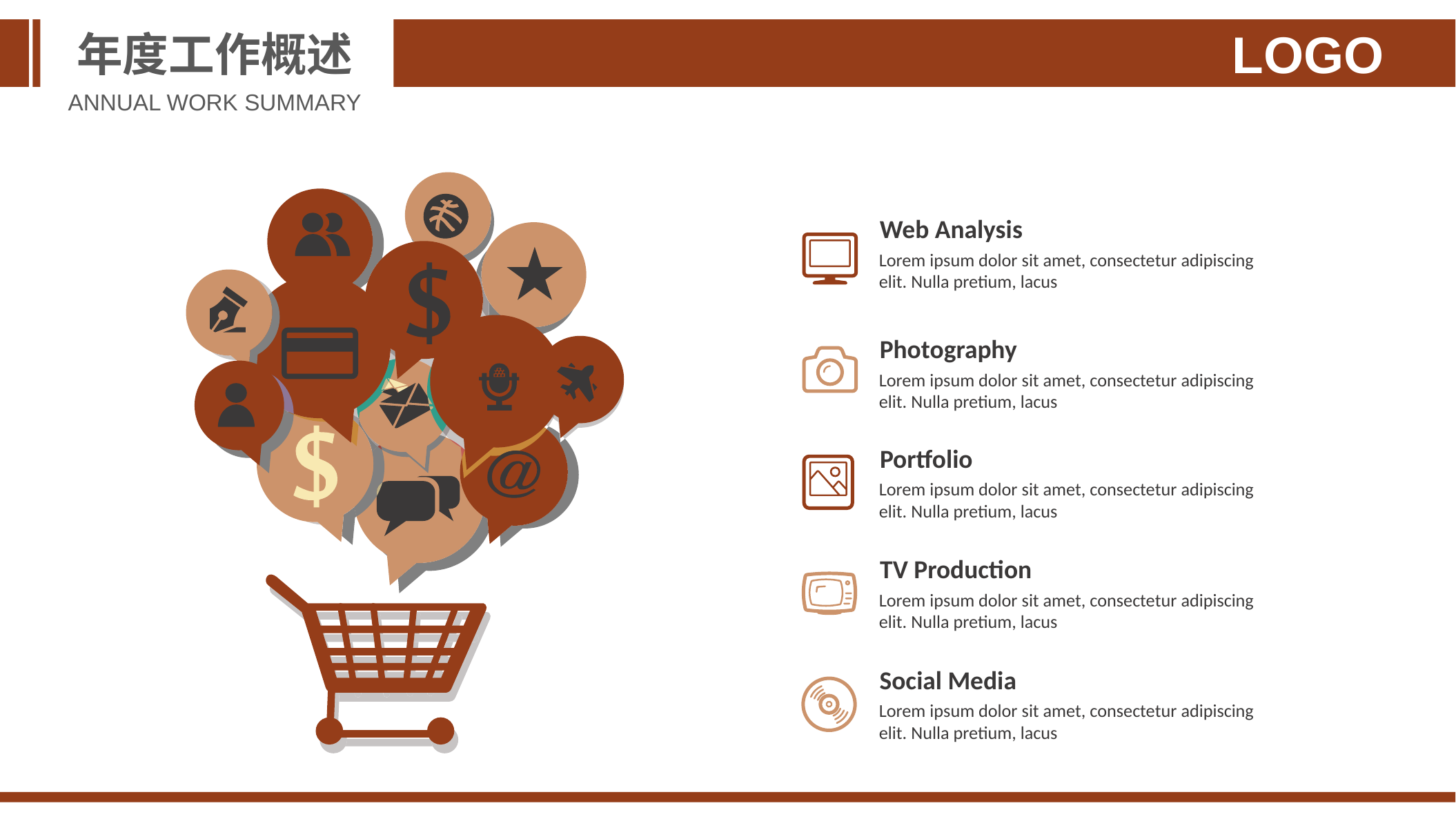

年度工作概述
LOGO
ANNUAL WORK SUMMARY

Web Analysis
Lorem ipsum dolor sit amet, consectetur adipiscing elit. Nulla pretium, lacus

Photography
Lorem ipsum dolor sit amet, consectetur adipiscing elit. Nulla pretium, lacus

Portfolio
Lorem ipsum dolor sit amet, consectetur adipiscing elit. Nulla pretium, lacus

TV Production
Lorem ipsum dolor sit amet, consectetur adipiscing elit. Nulla pretium, lacus

Social Media
Lorem ipsum dolor sit amet, consectetur adipiscing elit. Nulla pretium, lacus